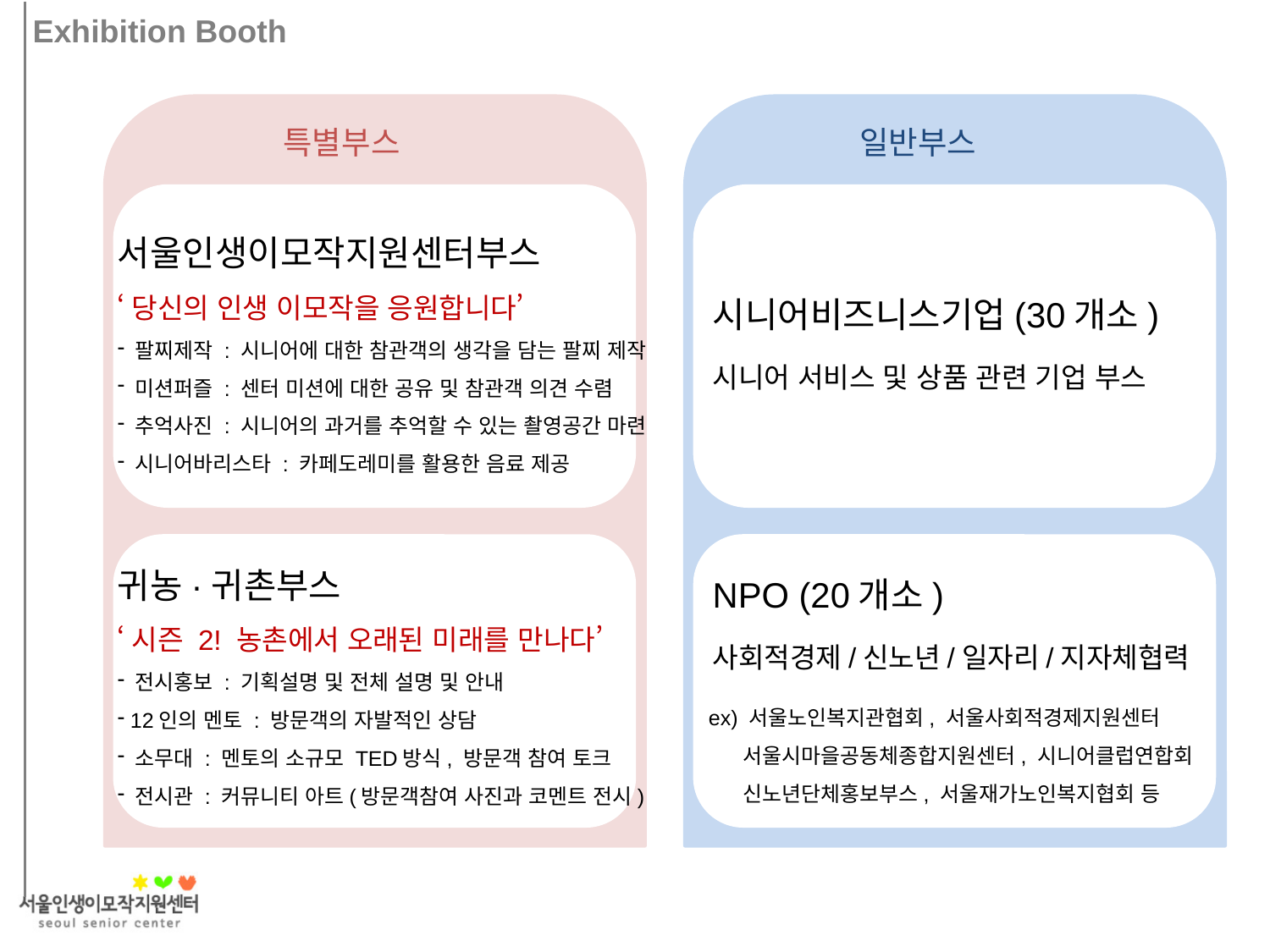

Exhibition Booth

특별부스
일반부스

서울인생이모작지원센터부스
‘당신의 인생 이모작을 응원합니다’
 팔찌제작 : 시니어에 대한 참관객의 생각을 담는 팔찌 제작
 미션퍼즐 : 센터 미션에 대한 공유 및 참관객 의견 수렴
 추억사진 : 시니어의 과거를 추억할 수 있는 촬영공간 마련
 시니어바리스타 : 카페도레미를 활용한 음료 제공
시니어비즈니스기업(30개소)

시니어 서비스 및 상품 관련 기업 부스
귀농·귀촌부스
‘시즌 2! 농촌에서 오래된 미래를 만나다’
 전시홍보 : 기획설명 및 전체 설명 및 안내
 12인의 멘토 : 방문객의 자발적인 상담
 소무대 : 멘토의 소규모 TED방식, 방문객 참여 토크
 전시관 : 커뮤니티 아트(방문객참여 사진과 코멘트 전시)

NPO (20개소)

사회적경제/신노년/일자리/지자체협력
 ex) 서울노인복지관협회, 서울사회적경제지원센터
      서울시마을공동체종합지원센터, 시니어클럽연합회
      신노년단체홍보부스, 서울재가노인복지협회 등